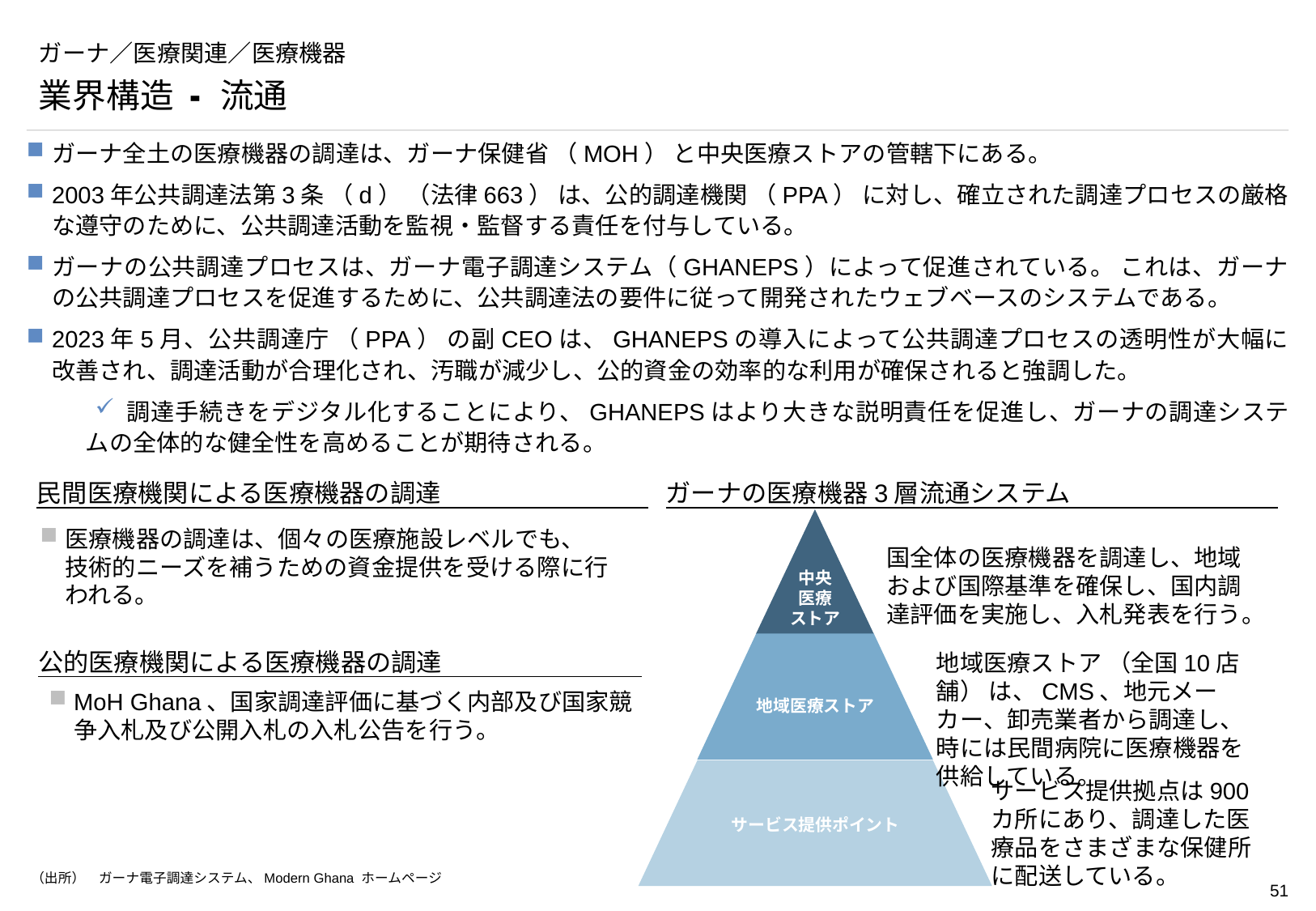

# ガーナ／医療関連／医療機器
業界構造 - 流通
ガーナ全土の医療機器の調達は、ガーナ保健省 （MOH） と中央医療ストアの管轄下にある。
2003年公共調達法第3条 （d） （法律663） は、公的調達機関 （PPA） に対し、確立された調達プロセスの厳格な遵守のために、公共調達活動を監視・監督する責任を付与している。
ガーナの公共調達プロセスは、ガーナ電子調達システム（GHANEPS）によって促進されている。 これは、ガーナの公共調達プロセスを促進するために、公共調達法の要件に従って開発されたウェブベースのシステムである。
2023年5月、公共調達庁 （PPA） の副CEOは、GHANEPSの導入によって公共調達プロセスの透明性が大幅に改善され、調達活動が合理化され、汚職が減少し、公的資金の効率的な利用が確保されると強調した。
 調達手続きをデジタル化することにより、GHANEPSはより大きな説明責任を促進し、ガーナの調達システムの全体的な健全性を高めることが期待される。
民間医療機関による医療機器の調達
ガーナの医療機器3層流通システム

中央
医療
ストア

地域医療ストア

サービス提供ポイント
医療機器の調達は、個々の医療施設レベルでも、技術的ニーズを補うための資金提供を受ける際に行われる。
国全体の医療機器を調達し、地域および国際基準を確保し、国内調達評価を実施し、入札発表を行う。
地域医療ストア （全国10店舗） は、CMS、地元メーカー、卸売業者から調達し、時には民間病院に医療機器を供給している。
公的医療機関による医療機器の調達
MoH Ghana、国家調達評価に基づく内部及び国家競争入札及び公開入札の入札公告を行う。
サービス提供拠点は900カ所にあり、調達した医療品をさまざまな保健所に配送している。
（出所）　ガーナ電子調達システム、Modern Ghana ホームページ